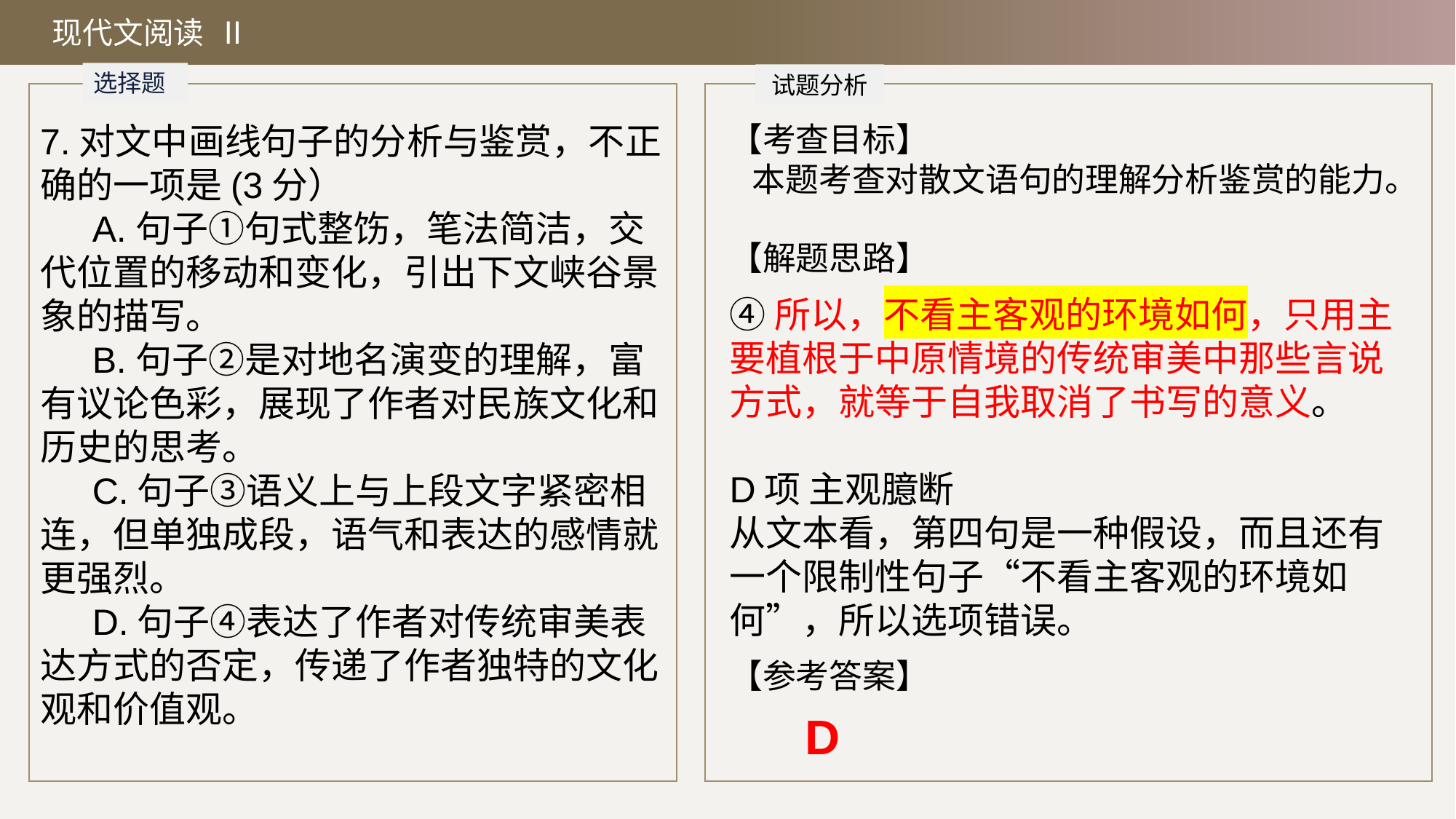

现代文阅读  Ⅱ
选择题
试题分析

7.对文中画线句子的分析与鉴赏，不正确的一项是(3分）
  A.句子①句式整饬，笔法简洁，交代位置的移动和变化，引出下文峡谷景象的描写。
  B.句子②是对地名演变的理解，富有议论色彩，展现了作者对民族文化和历史的思考。
  C.句子③语义上与上段文字紧密相连，但单独成段，语气和表达的感情就更强烈。
  D.句子④表达了作者对传统审美表达方式的否定，传递了作者独特的文化观和价值观。
【考查目标】
  本题考查对散文语句的理解分析鉴赏的能力。
【解题思路】

④所以，不看主客观的环境如何，只用主要植根于中原情境的传统审美中那些言说方式，就等于自我取消了书写的意义。

D项 主观臆断
从文本看，第四句是一种假设，而且还有一个限制性句子“不看主客观的环境如何”，所以选项错误。
【参考答案】
D